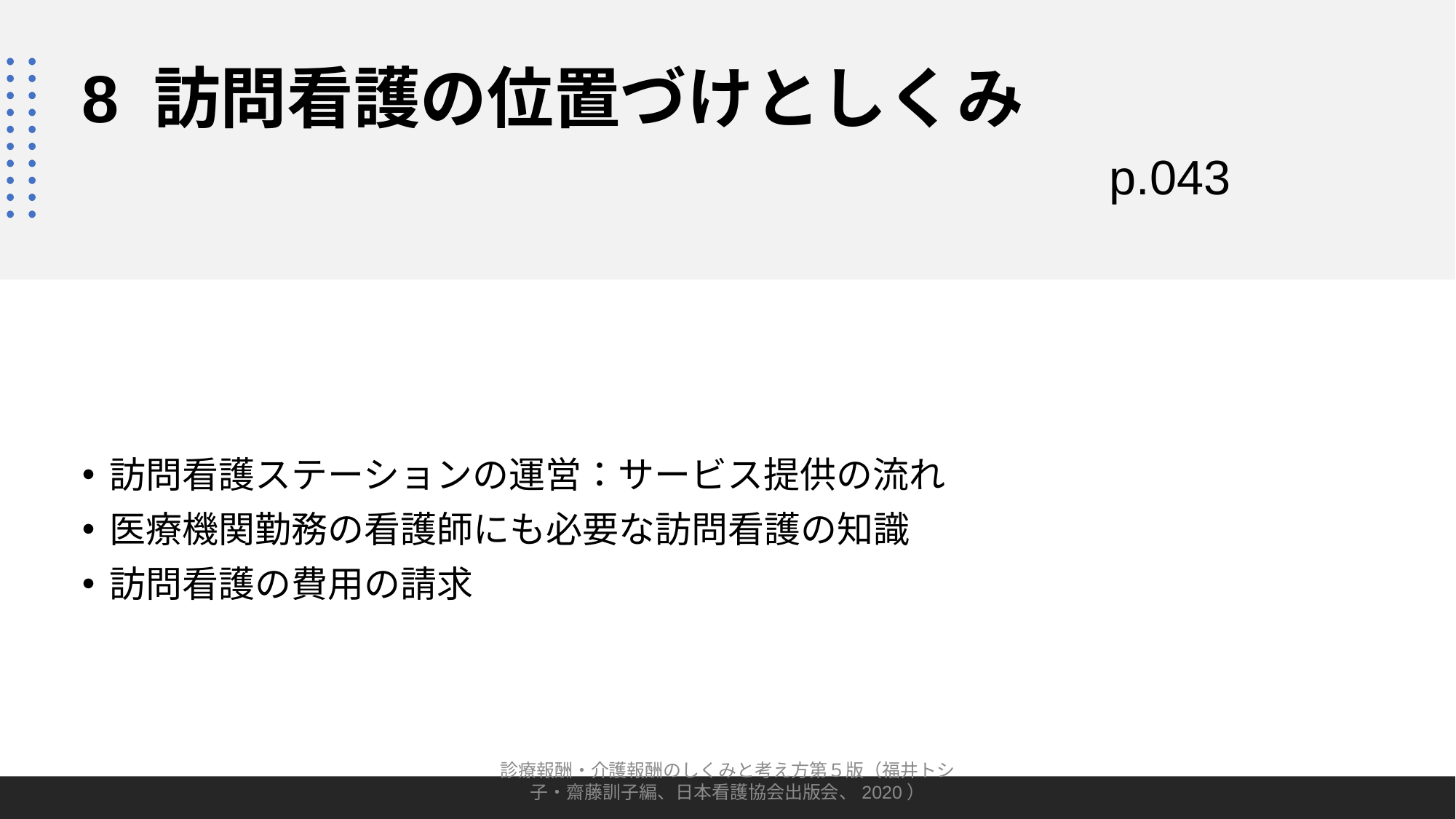

# 8 訪問看護の位置づけとしくみ p.043

訪問看護ステーションの運営：サービス提供の流れ
医療機関勤務の看護師にも必要な訪問看護の知識
訪問看護の費用の請求
診療報酬・介護報酬のしくみと考え方第５版（福井トシ子・齋藤訓子編、日本看護協会出版会、2020）